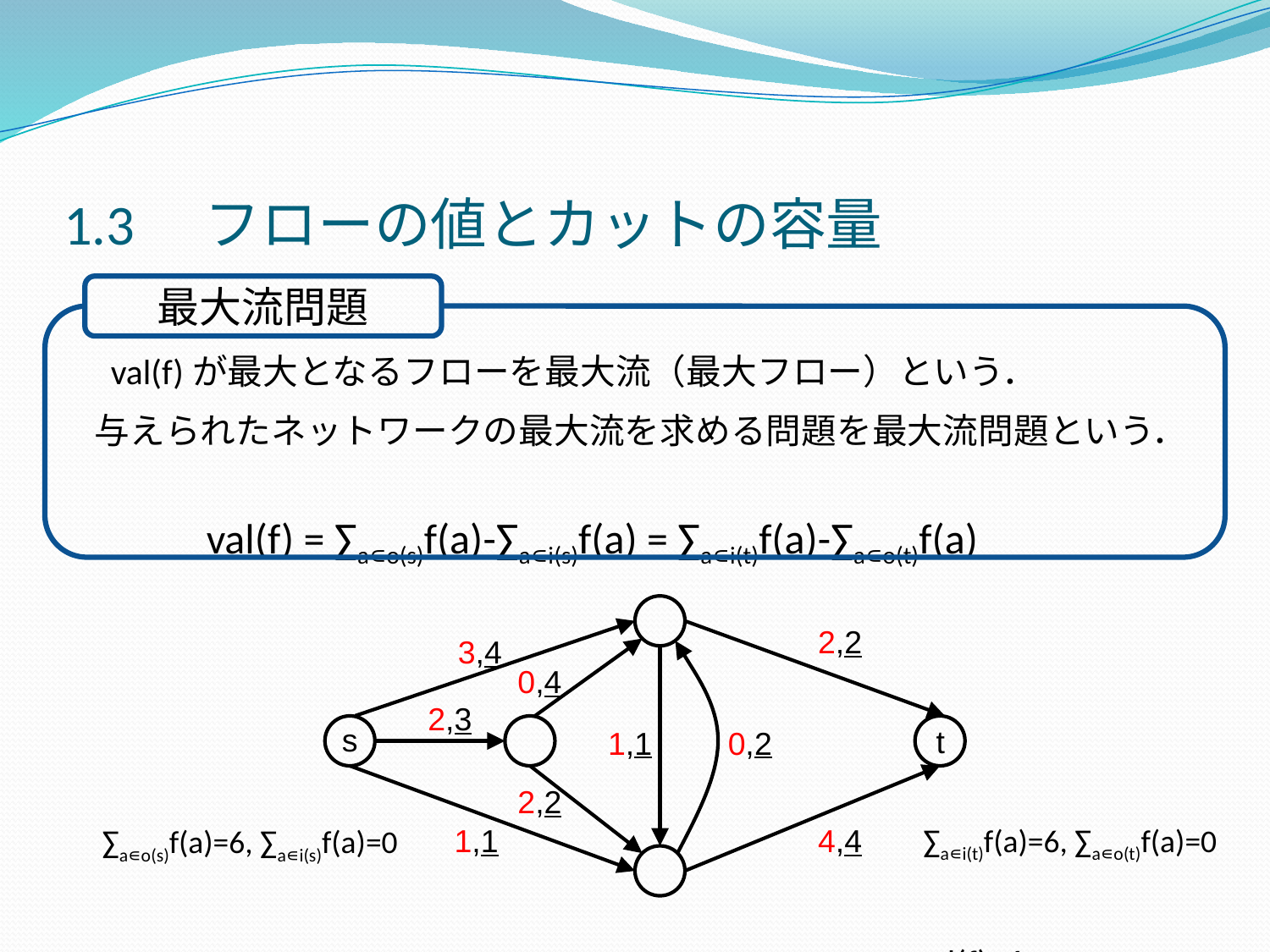

1.3　フローの値とカットの容量
最大流問題

　　val(f)が最大となるフローを最大流（最大フロー）という．
　　 与えられたネットワークの最大流を求める問題を最大流問題という．
                    val(f) = ∑a∊o(s)f(a)-∑a∊i(s)f(a) = ∑a∊i(t)f(a)-∑a∊o(t)f(a)

　　　　　　　　　　　　　　　　　　　　　val(f)=6

2,2
3,4

0,4
2,3
s

t
1,1
0,2
2,2
1,1
4,4
∑a∊i(t)f(a)=6, ∑a∊o(t)f(a)=0
∑a∊o(s)f(a)=6, ∑a∊i(s)f(a)=0